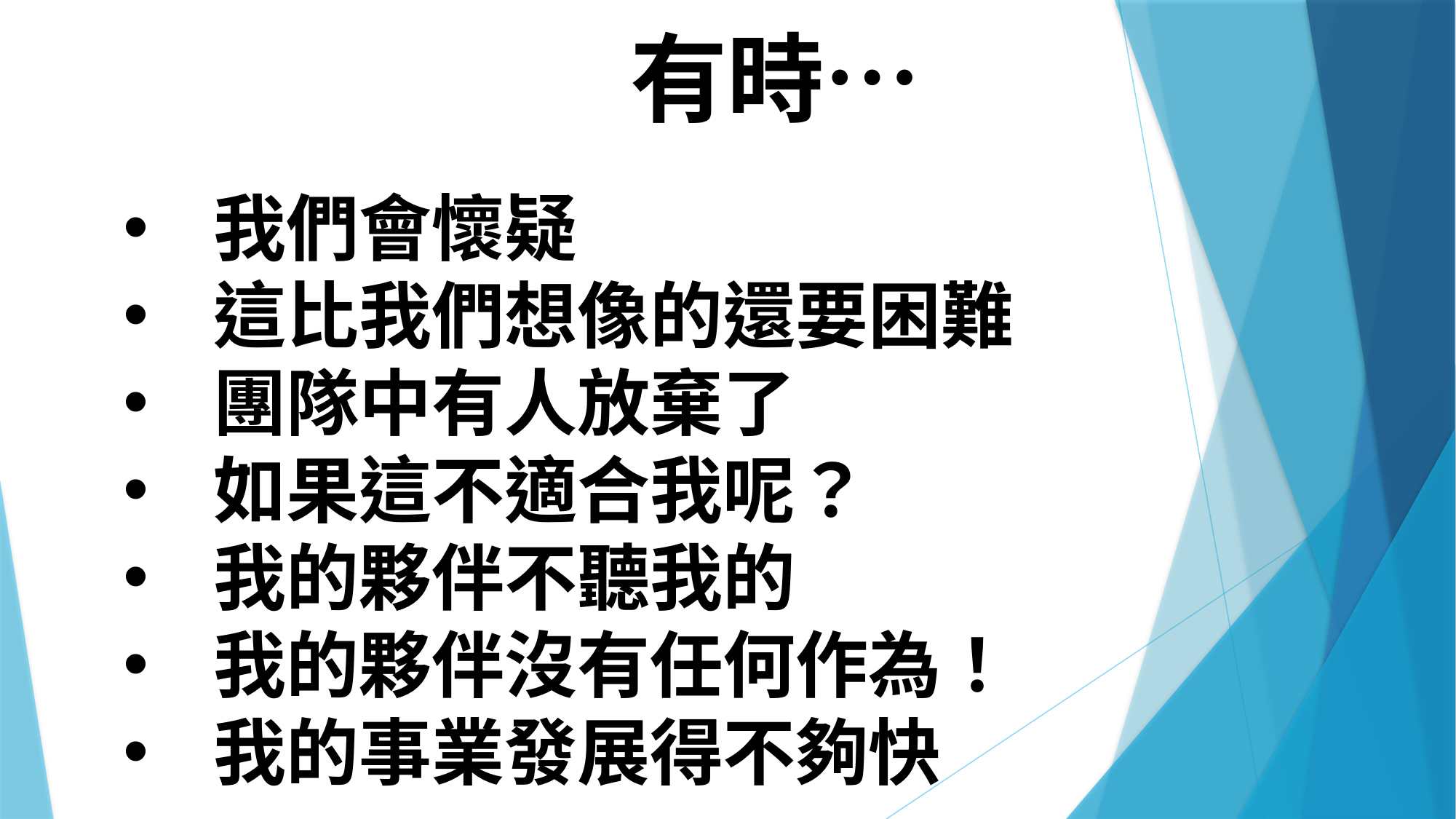

有時…

我們會懷疑
這比我們想像的還要困難
團隊中有人放棄了
如果這不適合我呢？
我的夥伴不聽我的
我的夥伴沒有任何作為！
我的事業發展得不夠快